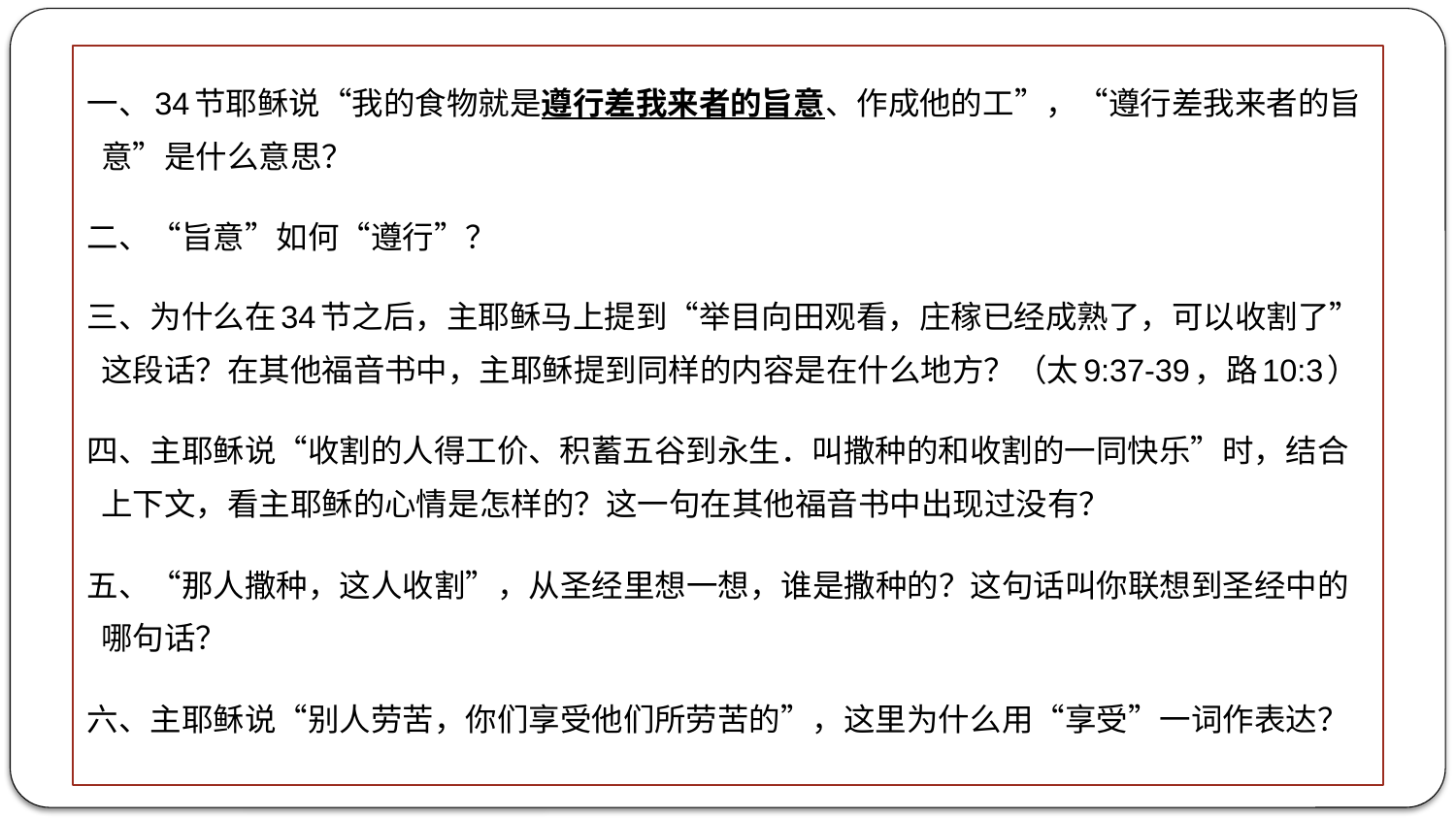

一、34节耶稣说“我的食物就是遵行差我来者的旨意、作成他的工”，“遵行差我来者的旨意”是什么意思？

二、“旨意”如何“遵行”？

三、为什么在34节之后，主耶稣马上提到“举目向田观看，庄稼已经成熟了，可以收割了”这段话？在其他福音书中，主耶稣提到同样的内容是在什么地方？（太9:37-39，路10:3）

四、主耶稣说“收割的人得工价、积蓄五谷到永生．叫撒种的和收割的一同快乐”时，结合上下文，看主耶稣的心情是怎样的？这一句在其他福音书中出现过没有？

五、“那人撒种，这人收割”，从圣经里想一想，谁是撒种的？这句话叫你联想到圣经中的哪句话？

六、主耶稣说“别人劳苦，你们享受他们所劳苦的”，这里为什么用“享受”一词作表达？